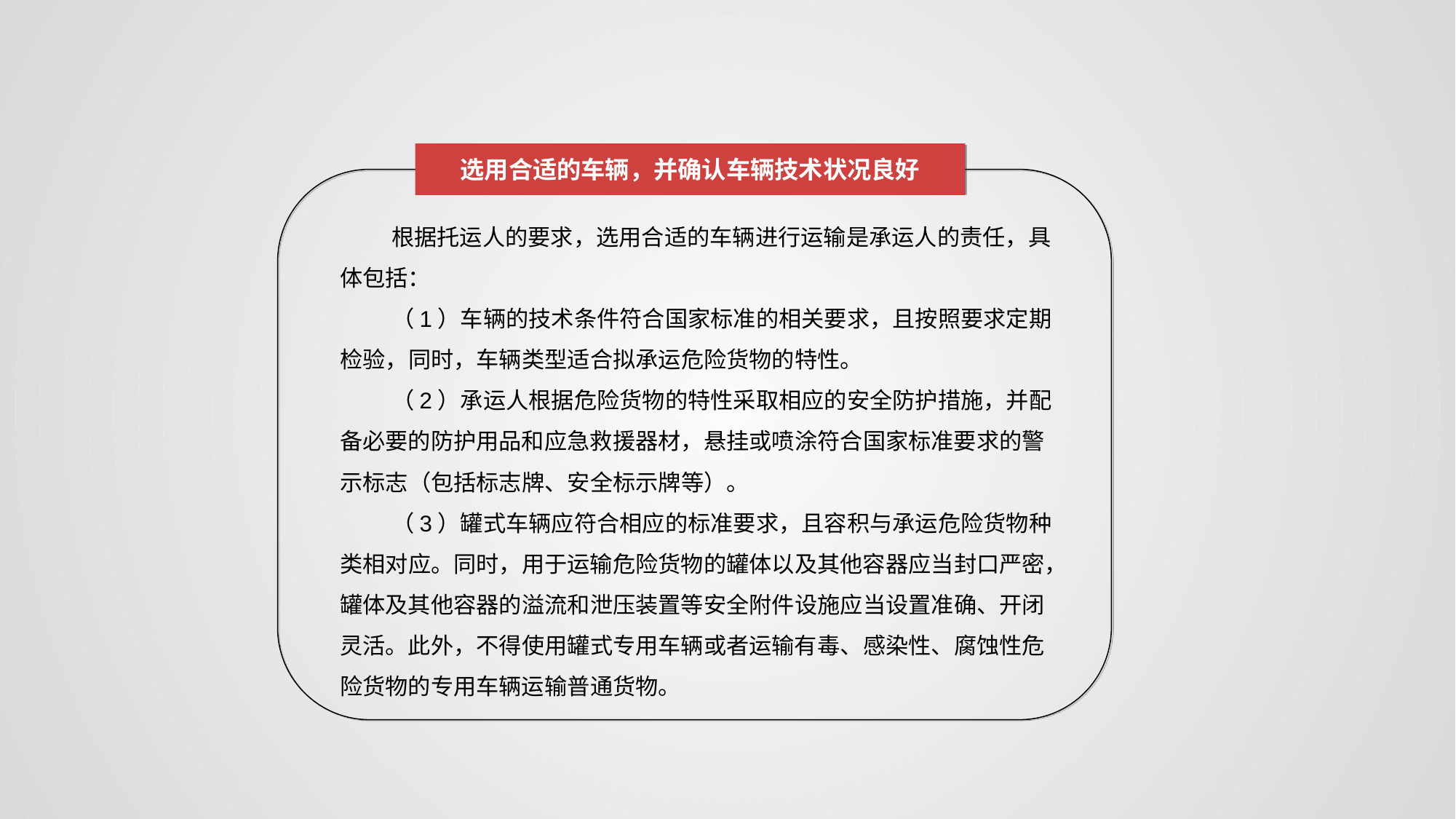

选用合适的车辆，并确认车辆技术状况良好

根据托运人的要求，选用合适的车辆进行运输是承运人的责任，具体包括：
（1）车辆的技术条件符合国家标准的相关要求，且按照要求定期检验，同时，车辆类型适合拟承运危险货物的特性。
（2）承运人根据危险货物的特性采取相应的安全防护措施，并配备必要的防护用品和应急救援器材，悬挂或喷涂符合国家标准要求的警示标志（包括标志牌、安全标示牌等）。
（3）罐式车辆应符合相应的标准要求，且容积与承运危险货物种类相对应。同时，用于运输危险货物的罐体以及其他容器应当封口严密，罐体及其他容器的溢流和泄压装置等安全附件设施应当设置准确、开闭灵活。此外，不得使用罐式专用车辆或者运输有毒、感染性、腐蚀性危险货物的专用车辆运输普通货物。